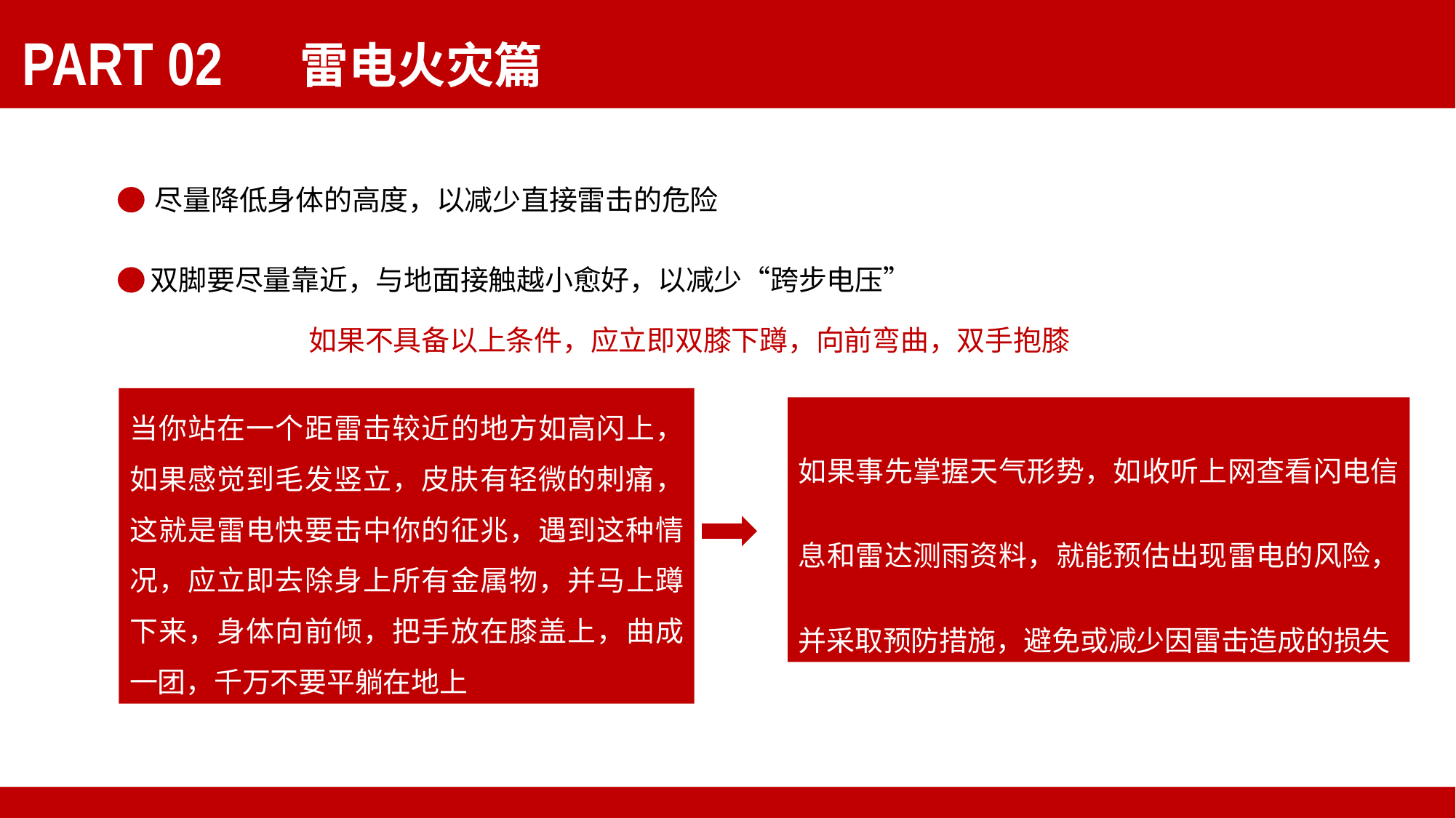

雷电火灾篇
PART 02
尽量降低身体的高度，以减少直接雷击的危险

双脚要尽量靠近，与地面接触越小愈好，以减少“跨步电压”

如果不具备以上条件，应立即双膝下蹲，向前弯曲，双手抱膝
当你站在一个距雷击较近的地方如高闪上，如果感觉到毛发竖立，皮肤有轻微的刺痛，这就是雷电快要击中你的征兆，遇到这种情况，应立即去除身上所有金属物，并马上蹲下来，身体向前倾，把手放在膝盖上，曲成一团，千万不要平躺在地上
如果事先掌握天气形势，如收听上网查看闪电信息和雷达测雨资料，就能预估出现雷电的风险，并采取预防措施，避免或减少因雷击造成的损失